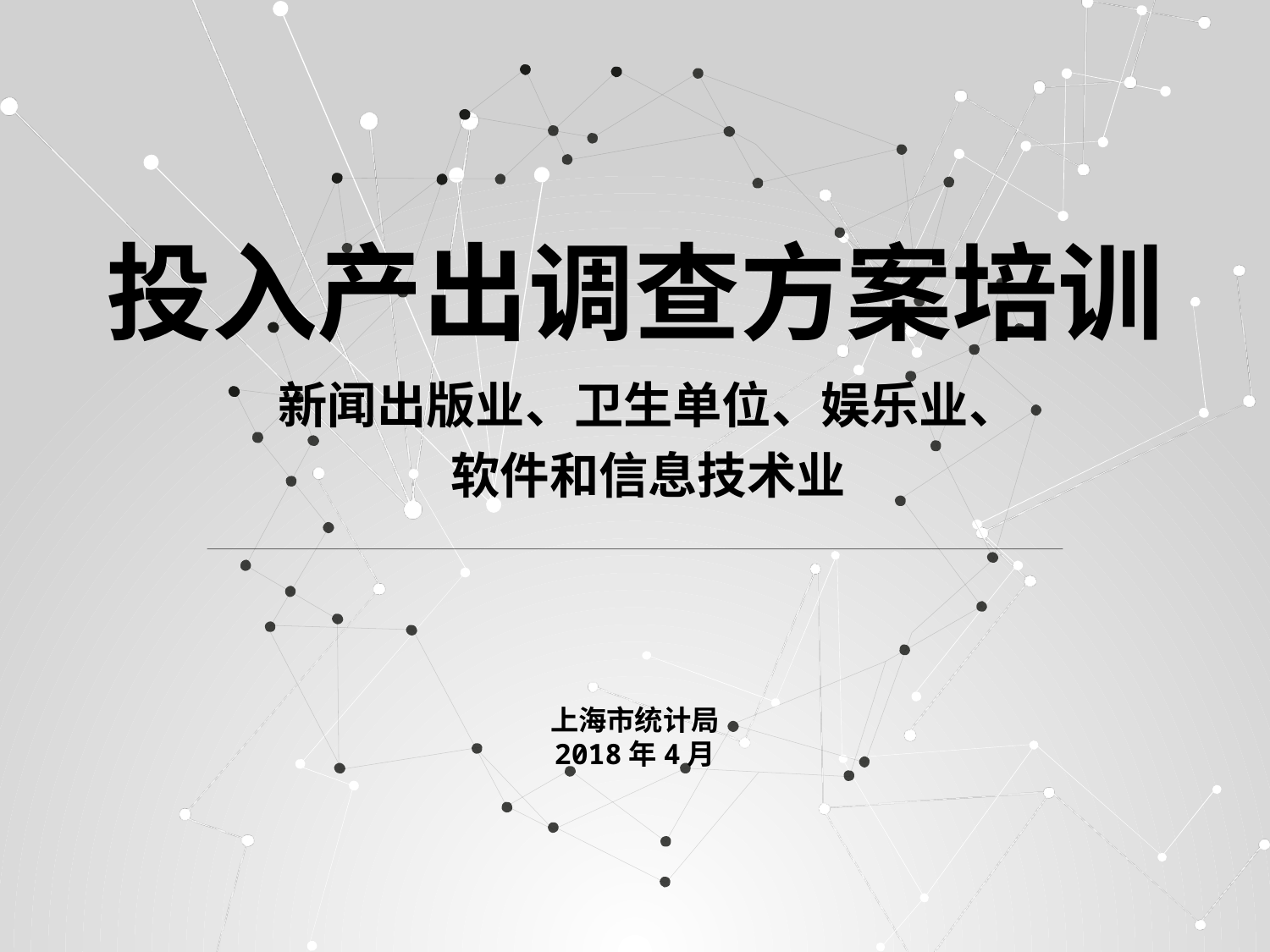

# 投入产出调查方案培训
新闻出版业、卫生单位、娱乐业、
软件和信息技术业
上海市统计局
2018年4月